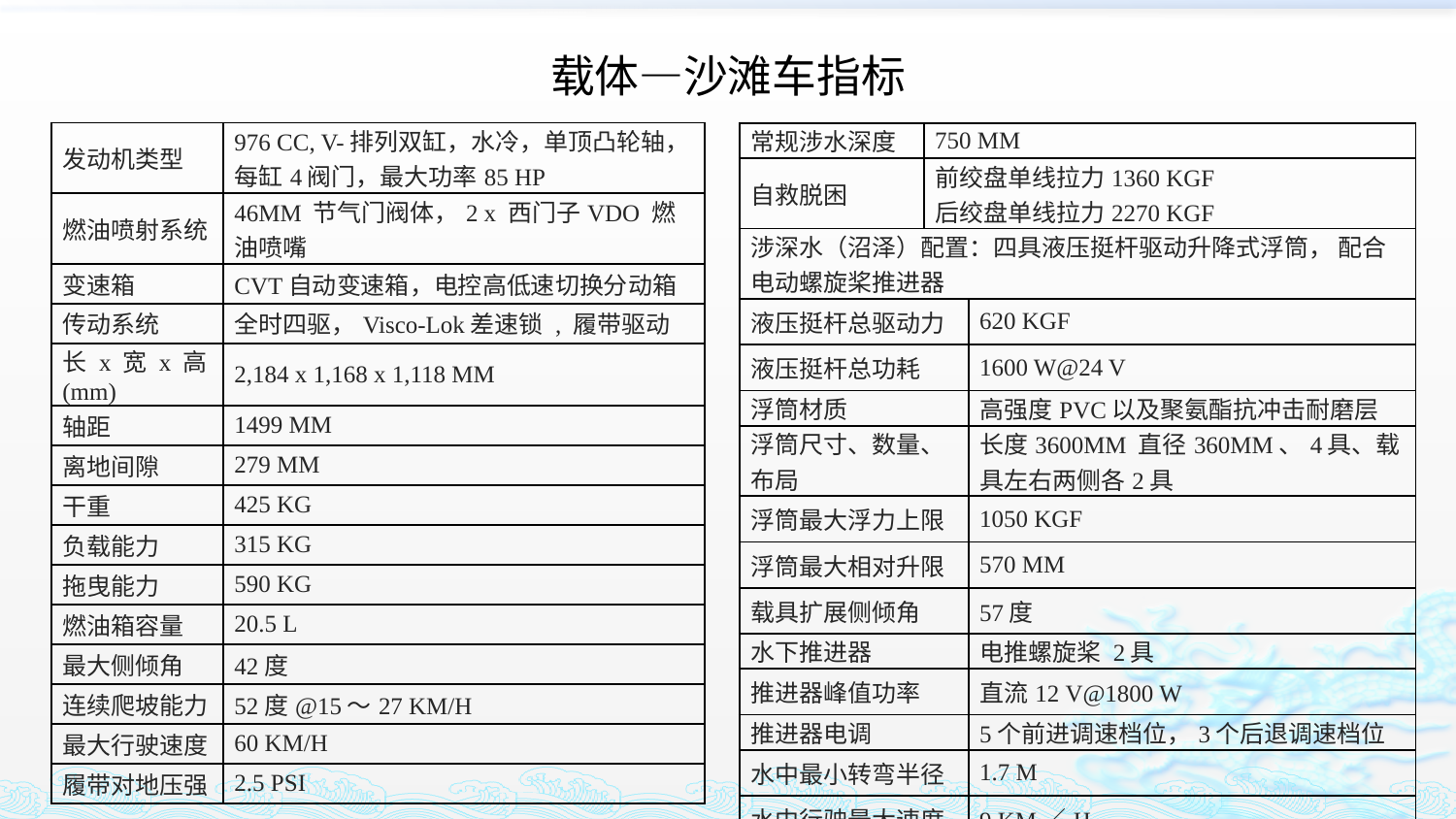

载体—沙滩车指标
| 发动机类型 | 976 CC, V-排列双缸，水冷，单顶凸轮轴，每缸4阀门，最大功率85 HP |
| --- | --- |
| 燃油喷射系统 | 46MM 节气门阀体，2 x 西门子VDO 燃油喷嘴 |
| 变速箱 | CVT自动变速箱，电控高低速切换分动箱 |
| 传动系统 | 全时四驱，Visco-Lok差速锁 , 履带驱动 |
| 长 x 宽 x 高 (mm) | 2,184 x 1,168 x 1,118 MM |
| 轴距 | 1499 MM |
| 离地间隙 | 279 MM |
| 干重 | 425 KG |
| 负载能力 | 315 KG |
| 拖曳能力 | 590 KG |
| 燃油箱容量 | 20.5 L |
| 最大侧倾角 | 42度 |
| 连续爬坡能力 | 52度@15～27 KM/H |
| 最大行驶速度 | 60 KM/H |
| 履带对地压强 | 2.5 PSI |
| 常规涉水深度 | 750 MM |  |
| --- | --- | --- |
| 自救脱困 | 前绞盘单线拉力1360 KGF 后绞盘单线拉力2270 KGF |  |
| 涉深水（沼泽）配置：四具液压挺杆驱动升降式浮筒， 配合电动螺旋桨推进器 |  |  |
| 液压挺杆总驱动力 |  | 620 KGF |
| 液压挺杆总功耗 |  | 1600 W@24 V |
| 浮筒材质 |  | 高强度PVC以及聚氨酯抗冲击耐磨层 |
| 浮筒尺寸、数量、布局 |  | 长度3600MM 直径360MM、4具、载具左右两侧各2具 |
| 浮筒最大浮力上限 |  | 1050 KGF |
| 浮筒最大相对升限 |  | 570 MM |
| 载具扩展侧倾角 |  | 57度 |
| 水下推进器 |  | 电推螺旋桨 2具 |
| 推进器峰值功率 |  | 直流12 V@1800 W |
| 推进器电调 |  | 5个前进调速档位，3个后退调速档位 |
| 水中最小转弯半径 |  | 1.7 M |
| 水中行驶最大速度 |  | 9 KM／H |